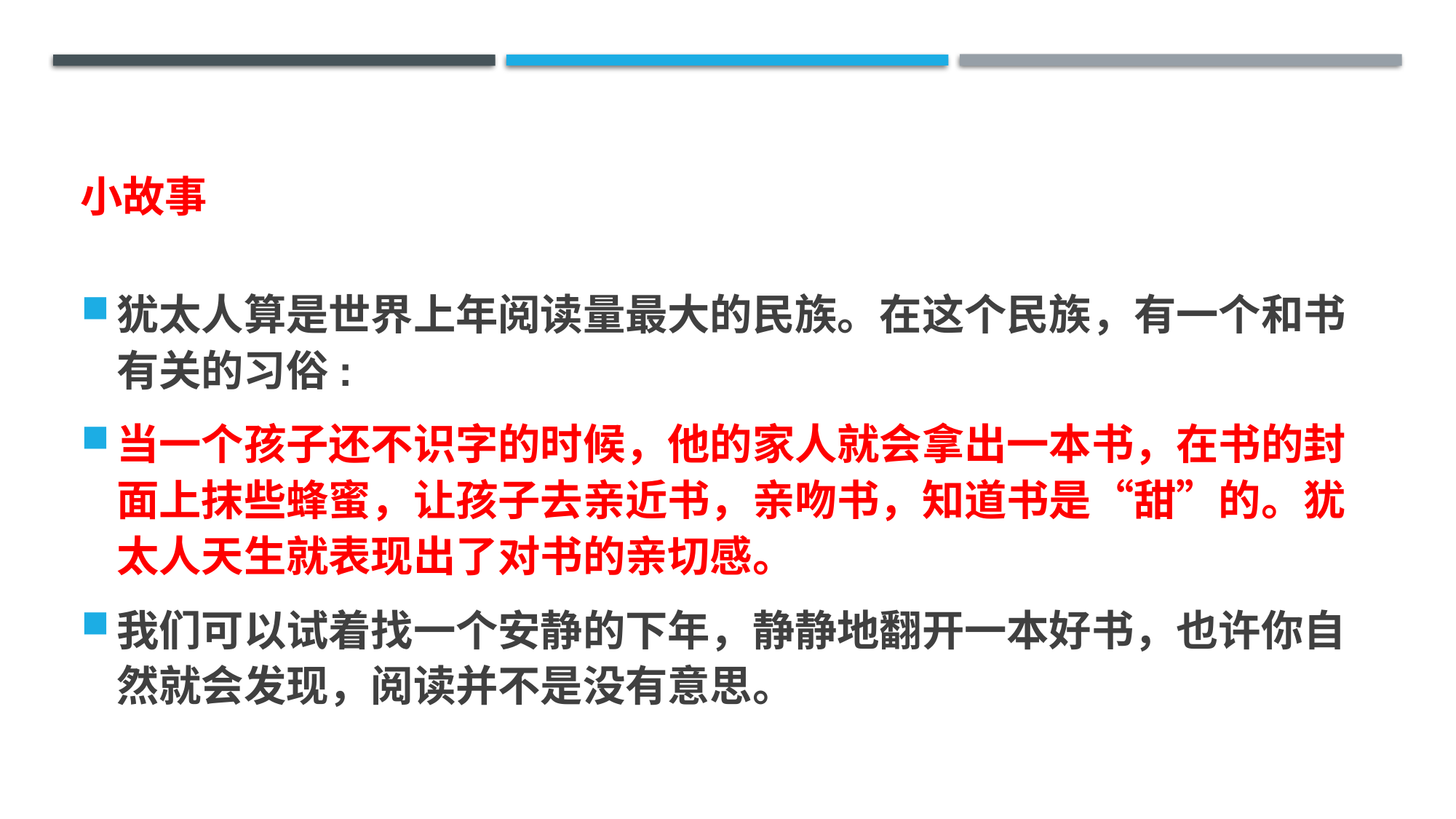

# 小故事
犹太人算是世界上年阅读量最大的民族。在这个民族，有一个和书有关的习俗:
当一个孩子还不识字的时候，他的家人就会拿出一本书，在书的封面上抹些蜂蜜，让孩子去亲近书，亲吻书，知道书是“甜”的。犹太人天生就表现出了对书的亲切感。
我们可以试着找一个安静的下年，静静地翻开一本好书，也许你自然就会发现，阅读并不是没有意思。